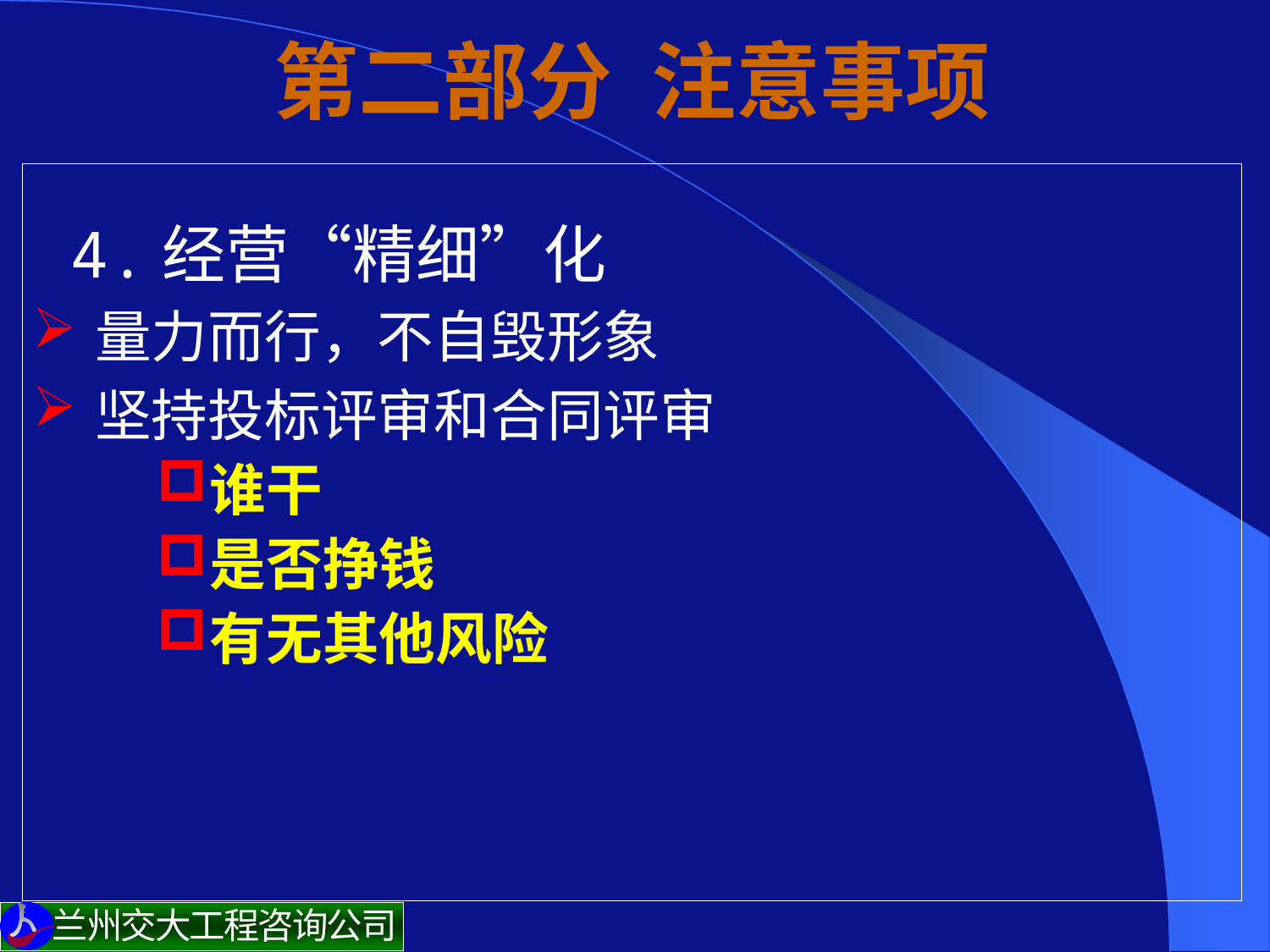

# 第二部分  注意事项
 4.经营“精细”化
量力而行，不自毁形象
坚持投标评审和合同评审
谁干
是否挣钱
有无其他风险